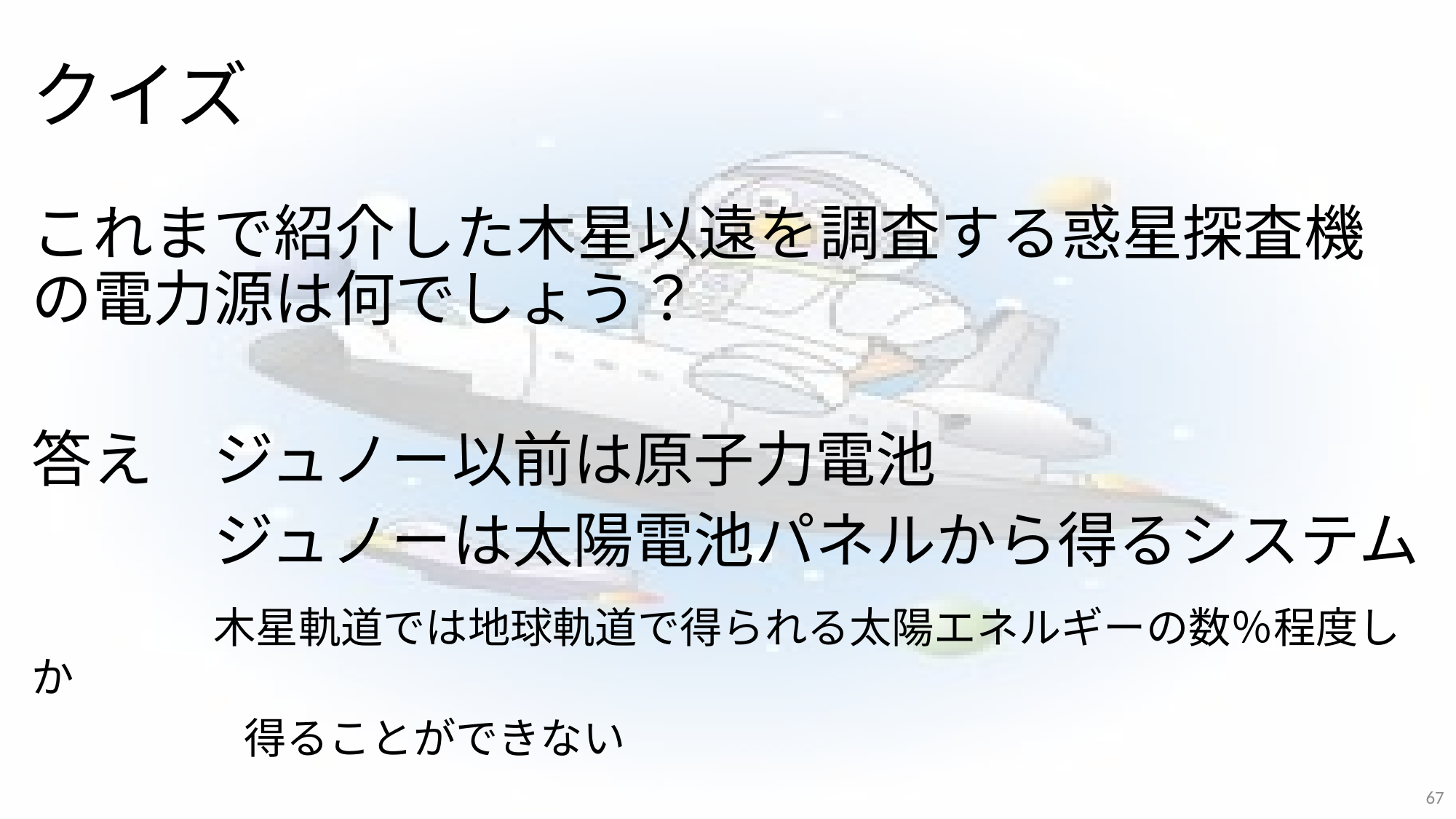

# クイズ
これまで紹介した木星以遠を調査する惑星探査機の電力源は何でしょう？

答え　ジュノー以前は原子力電池
　　　ジュノーは太陽電池パネルから得るシステム
　　　木星軌道では地球軌道で得られる太陽エネルギーの数％程度しか
　　　　　得ることができない
67